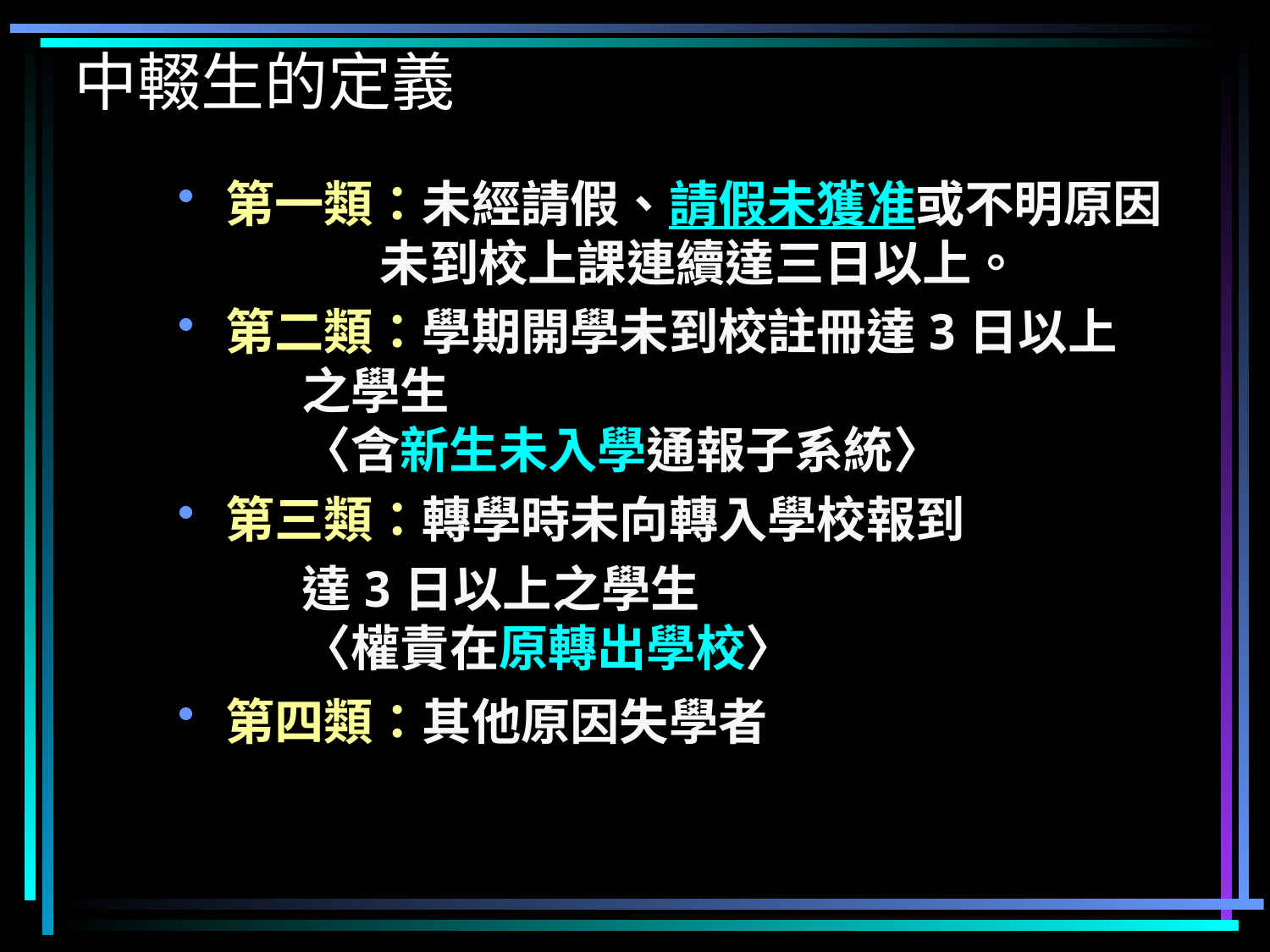

中輟生的定義
第一類：未經請假、請假未獲准或不明原因
                 未到校上課連續達三日以上。
第二類：學期開學未到校註冊達3日以上
          之學生
          〈含新生未入學通報子系統〉
第三類：轉學時未向轉入學校報到
          達3日以上之學生
          〈權責在原轉出學校〉
第四類：其他原因失學者